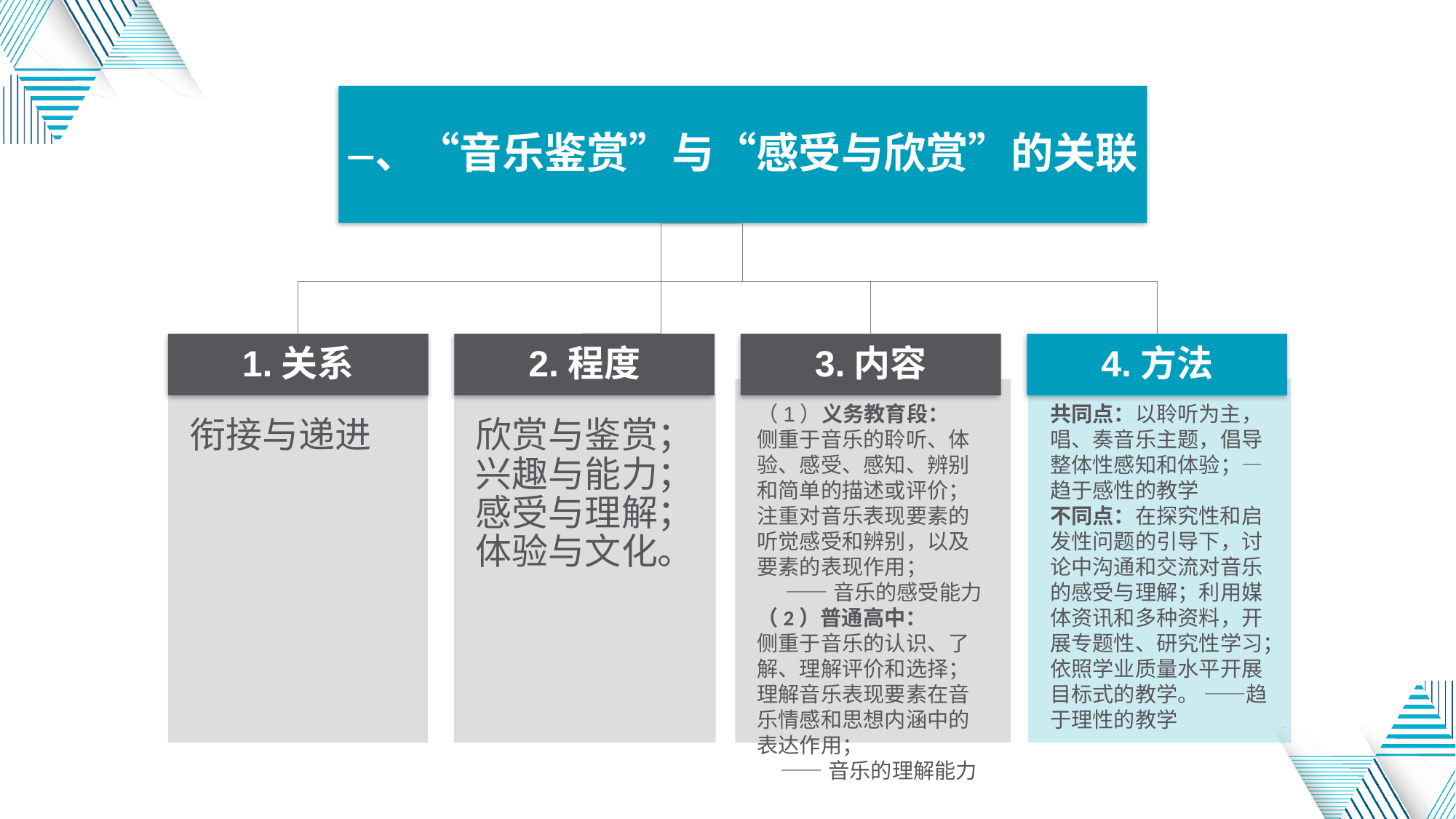

一、“音乐鉴赏”与“感受与欣赏”的关联
1.关系
2.程度
3.内容
4.方法
（1）义务教育段：
侧重于音乐的聆听、体验、感受、感知、辨别和简单的描述或评价；注重对音乐表现要素的听觉感受和辨别，以及要素的表现作用；
      ——音乐的感受能力
（2）普通高中：
侧重于音乐的认识、了解、理解评价和选择；理解音乐表现要素在音乐情感和思想内涵中的表达作用；
     ——音乐的理解能力

共同点：以聆听为主，唱、奏音乐主题，倡导整体性感知和体验；—趋于感性的教学
不同点：在探究性和启发性问题的引导下，讨论中沟通和交流对音乐的感受与理解；利用媒体资讯和多种资料，开展专题性、研究性学习；依照学业质量水平开展目标式的教学。 ——趋于理性的教学
衔接与递进
欣赏与鉴赏；
兴趣与能力；
感受与理解；
体验与文化。